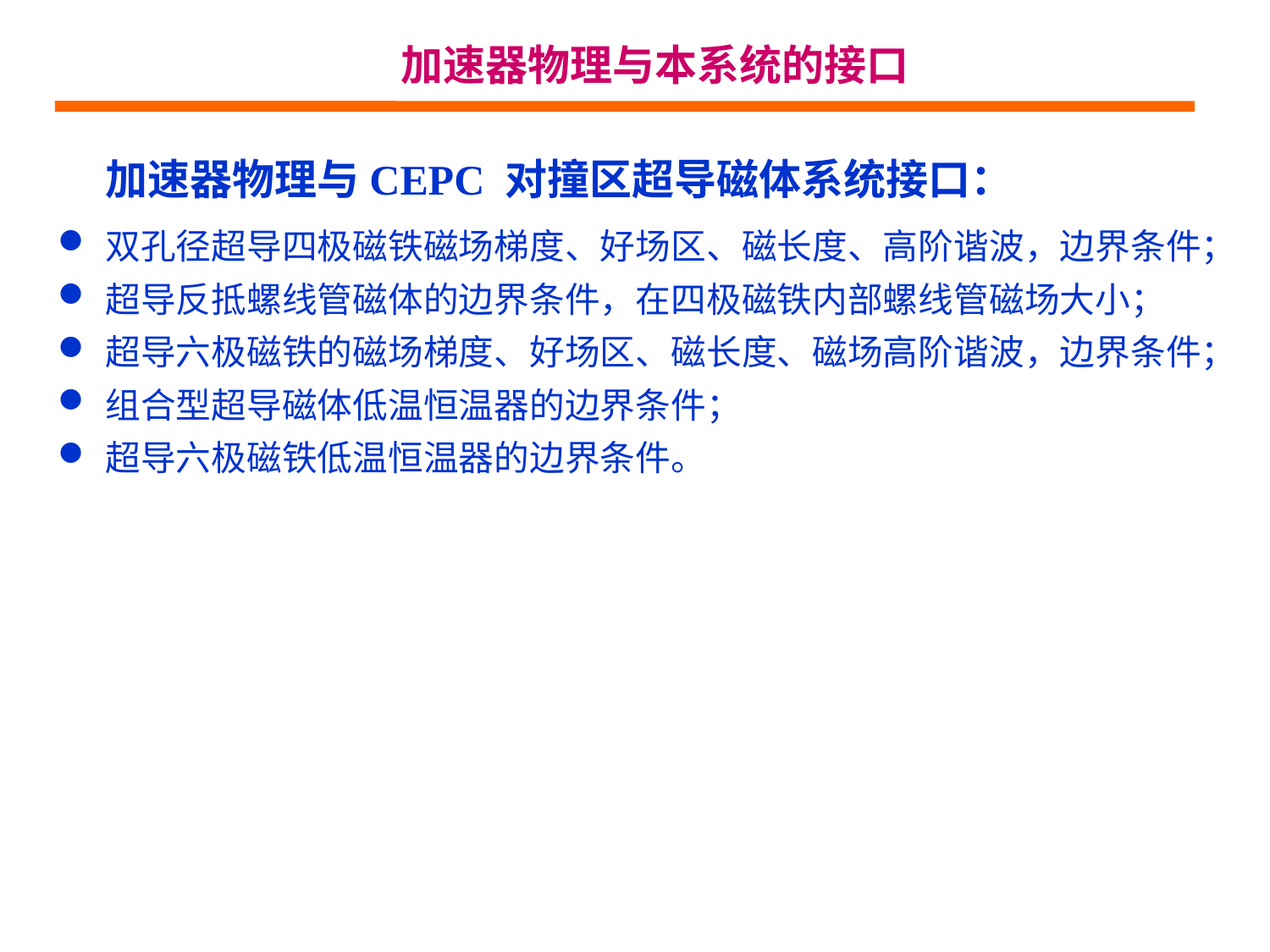

加速器物理与本系统的接口

     加速器物理与CEPC 对撞区超导磁体系统接口：
双孔径超导四极磁铁磁场梯度、好场区、磁长度、高阶谐波，边界条件；
超导反抵螺线管磁体的边界条件，在四极磁铁内部螺线管磁场大小；
超导六极磁铁的磁场梯度、好场区、磁长度、磁场高阶谐波，边界条件；
组合型超导磁体低温恒温器的边界条件；
超导六极磁铁低温恒温器的边界条件。